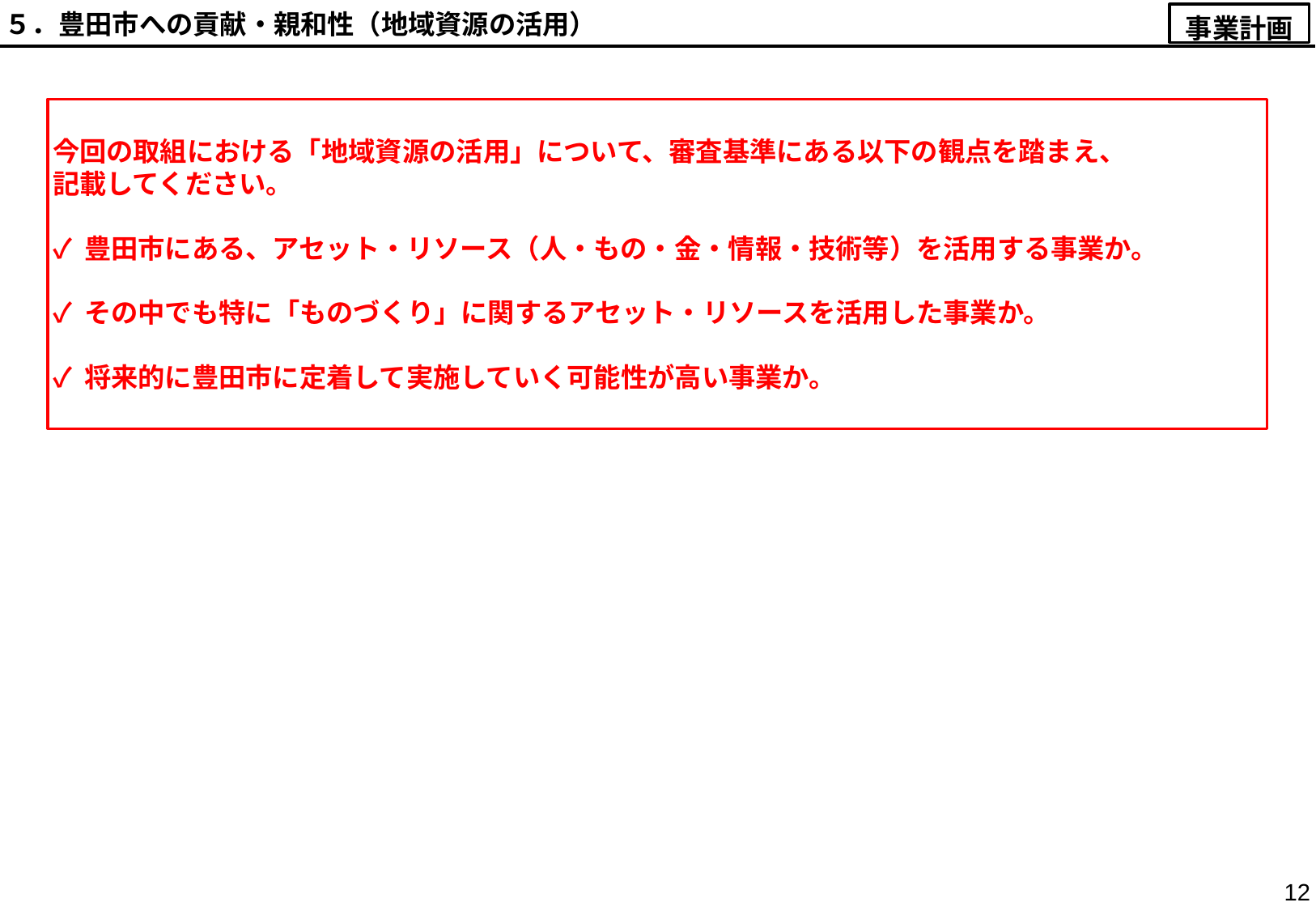

５．豊田市への貢献・親和性（地域資源の活用）
事業計画
今回の取組における「地域資源の活用」について、審査基準にある以下の観点を踏まえ、
記載してください。

✓ 豊田市にある、アセット・リソース（人・もの・金・情報・技術等）を活用する事業か。

✓ その中でも特に「ものづくり」に関するアセット・リソースを活用した事業か。

✓ 将来的に豊田市に定着して実施していく可能性が高い事業か。
12